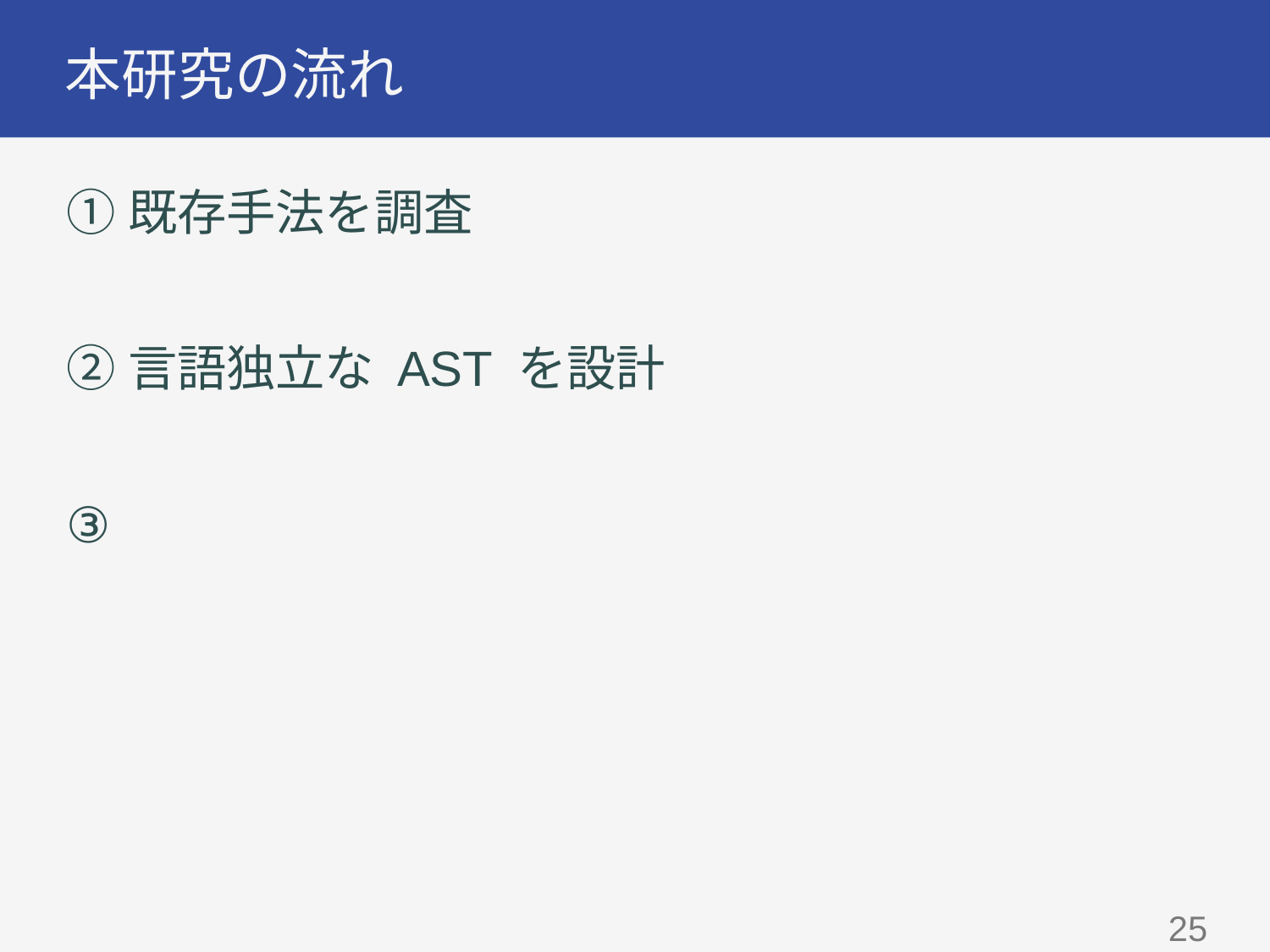

# 本研究の流れ
①既存手法を調査

②言語独立な AST を設計

③
25